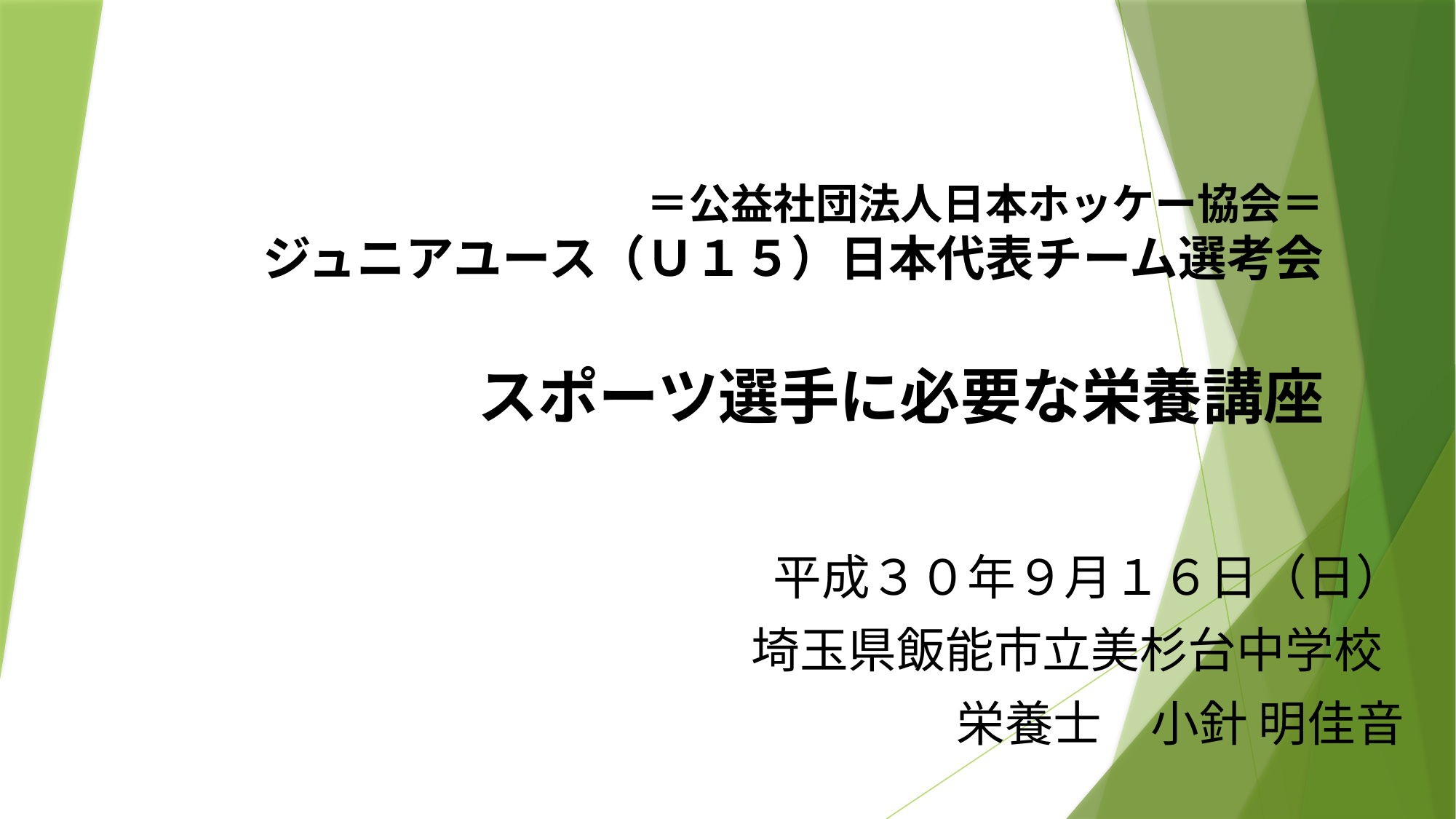

# ＝公益社団法人日本ホッケー協会＝ ジュニアユース（Ｕ１５）日本代表チーム選考会 スポーツ選手に必要な栄養講座
平成３０年９月１６日（日）
埼玉県飯能市立美杉台中学校
栄養士　小針 明佳音